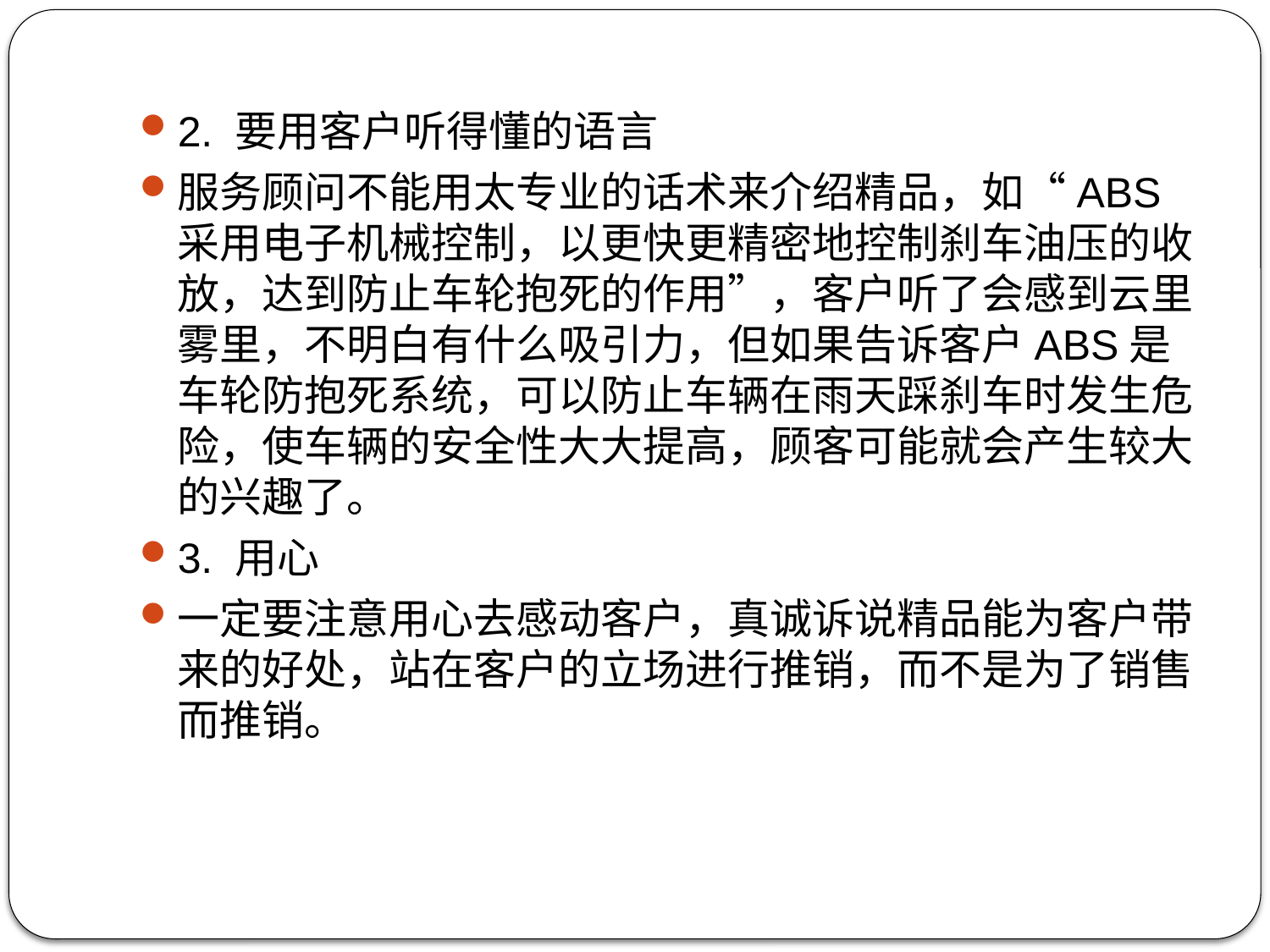

2. 要用客户听得懂的语言
服务顾问不能用太专业的话术来介绍精品，如“ABS采用电子机械控制，以更快更精密地控制刹车油压的收放，达到防止车轮抱死的作用”，客户听了会感到云里雾里，不明白有什么吸引力，但如果告诉客户ABS是车轮防抱死系统，可以防止车辆在雨天踩刹车时发生危险，使车辆的安全性大大提高，顾客可能就会产生较大的兴趣了。
3. 用心
一定要注意用心去感动客户，真诚诉说精品能为客户带来的好处，站在客户的立场进行推销，而不是为了销售而推销。